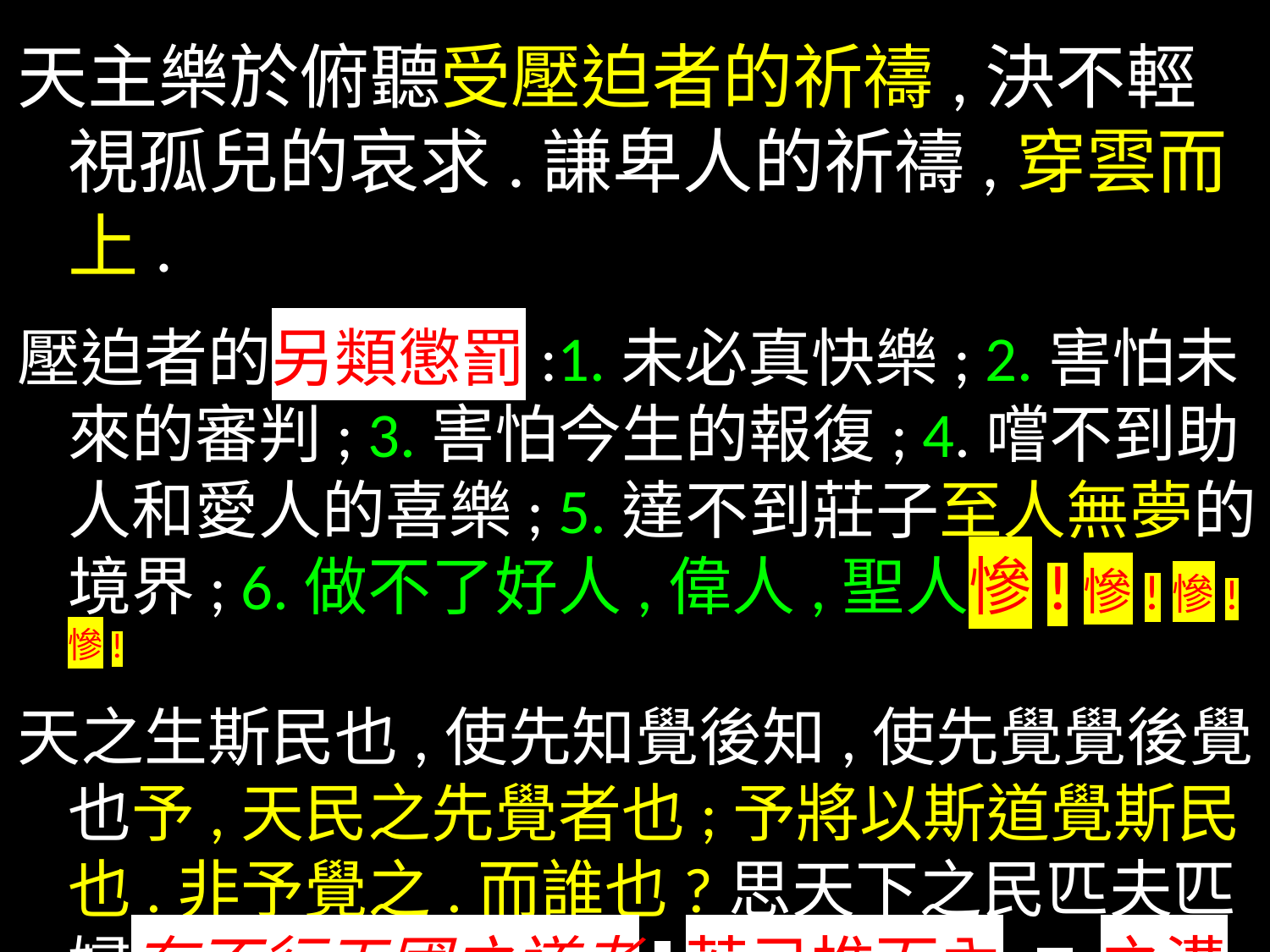

天主樂於俯聽受壓迫者的祈禱,決不輕視孤兒的哀求.謙卑人的祈禱,穿雲而上.
壓迫者的另類懲罰:1.未必真快樂; 2.害怕未來的審判; 3.害怕今生的報復; 4.嚐不到助人和愛人的喜樂; 5.達不到莊子至人無夢的境界; 6.做不了好人,偉人,聖人慘!慘!慘!慘!
天之生斯民也,使先知覺後知,使先覺覺後覺也予,天民之先覺者也;予將以斯道覺斯民也.非予覺之.而誰也?思天下之民匹夫匹婦有不行天國之道者,若己推而內(納)之溝中.(孟)